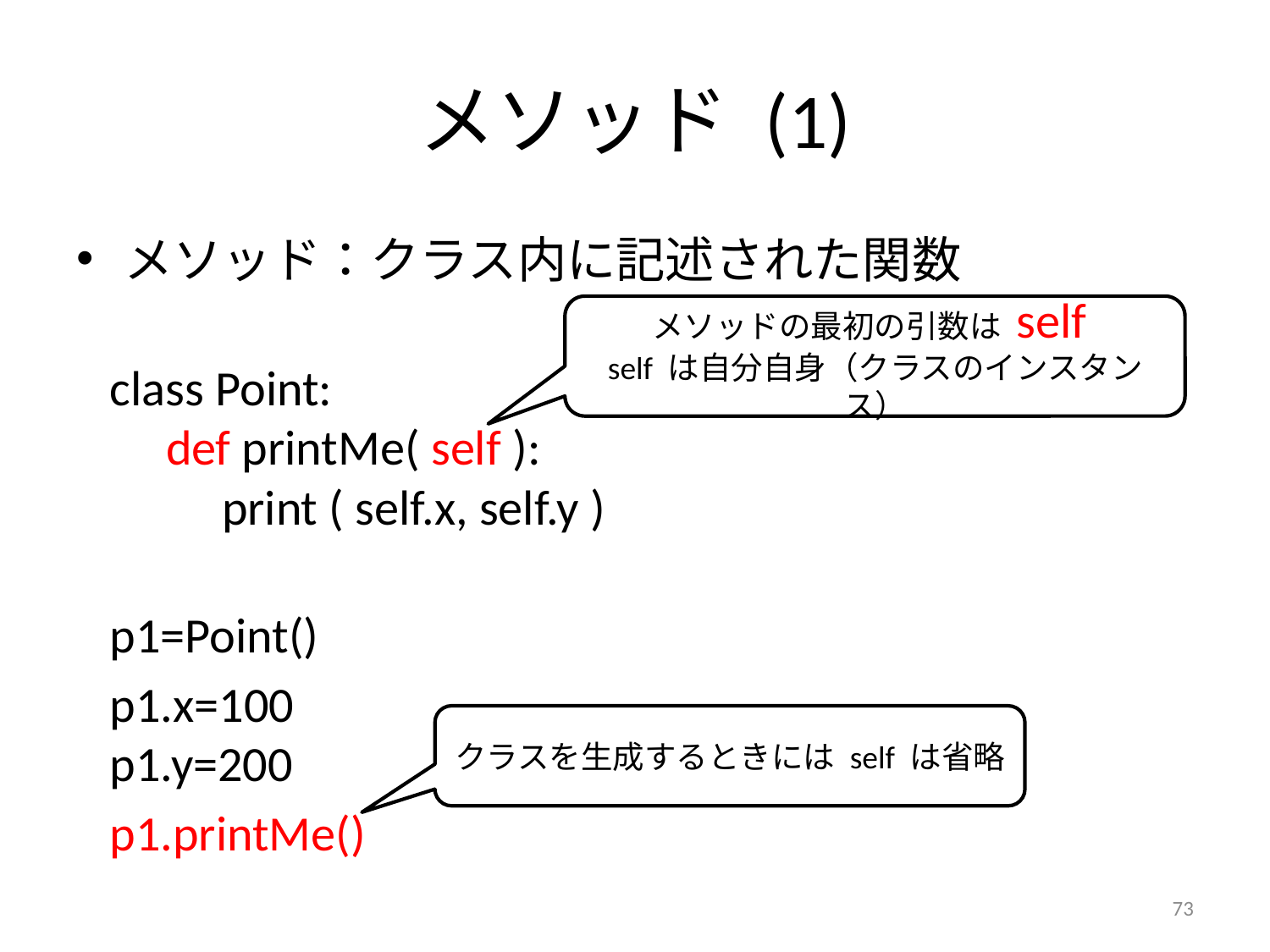

# メソッド (1)
メソッド：クラス内に記述された関数
   class Point:
        def printMe( self ):
             print ( self.x, self.y )
   p1=Point()
   p1.x=100
   p1.y=200
   p1.printMe()
メソッドの最初の引数は self
self は自分自身（クラスのインスタンス）
クラスを生成するときには self は省略
73